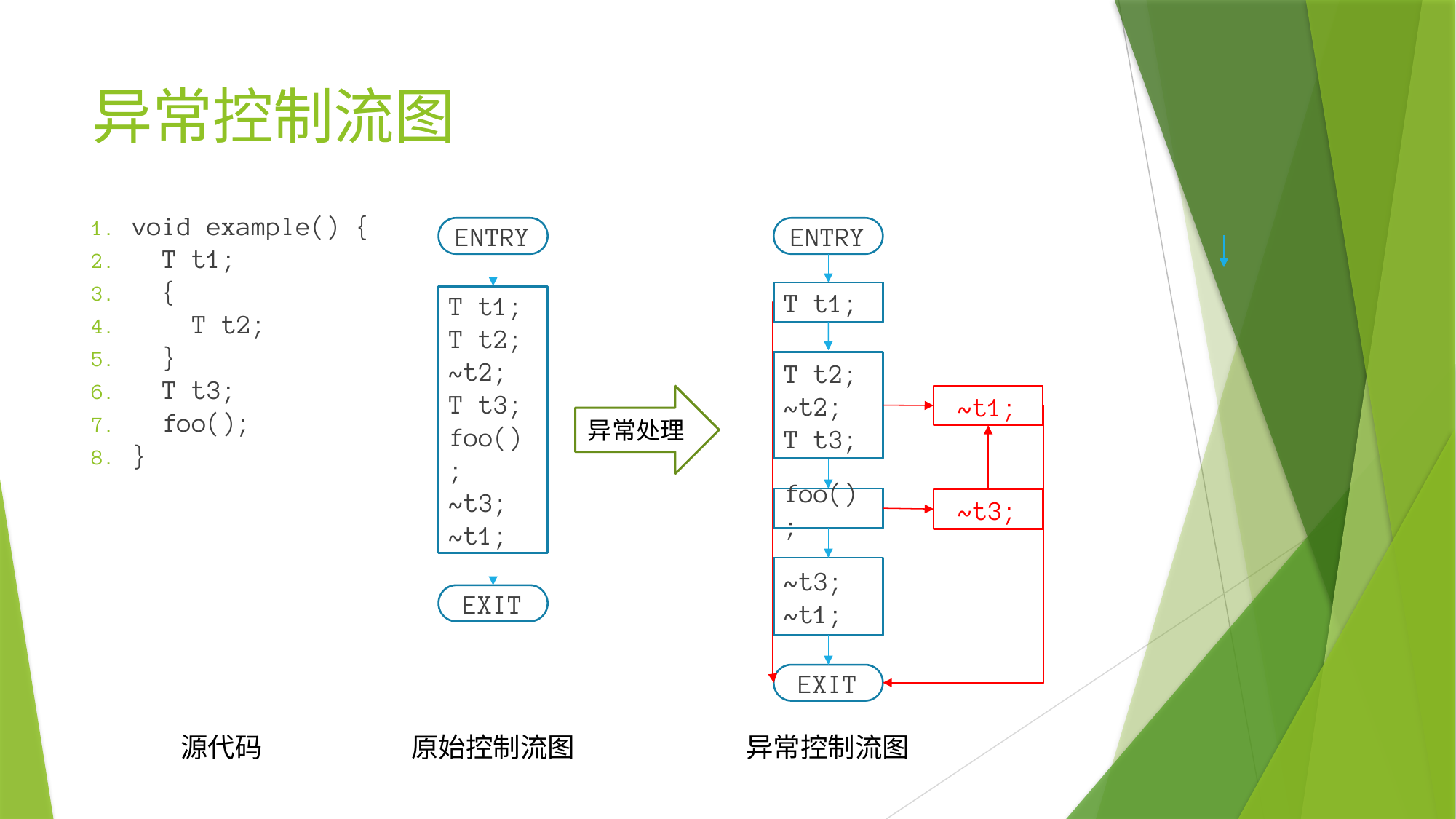

# 异常控制流图
void example() {
  T t1;
  {
    T t2;
  }
  T t3;
  foo();
}
ENTRY
ENTRY
T t1;
T t1;
T t2;
~t2;
T t3;
foo();
~t3;
~t1;
T t2;
~t2;
T t3;
异常处理
~t1;
foo();
~t3;
~t3;
~t1;
EXIT
EXIT
源代码
原始控制流图
异常控制流图